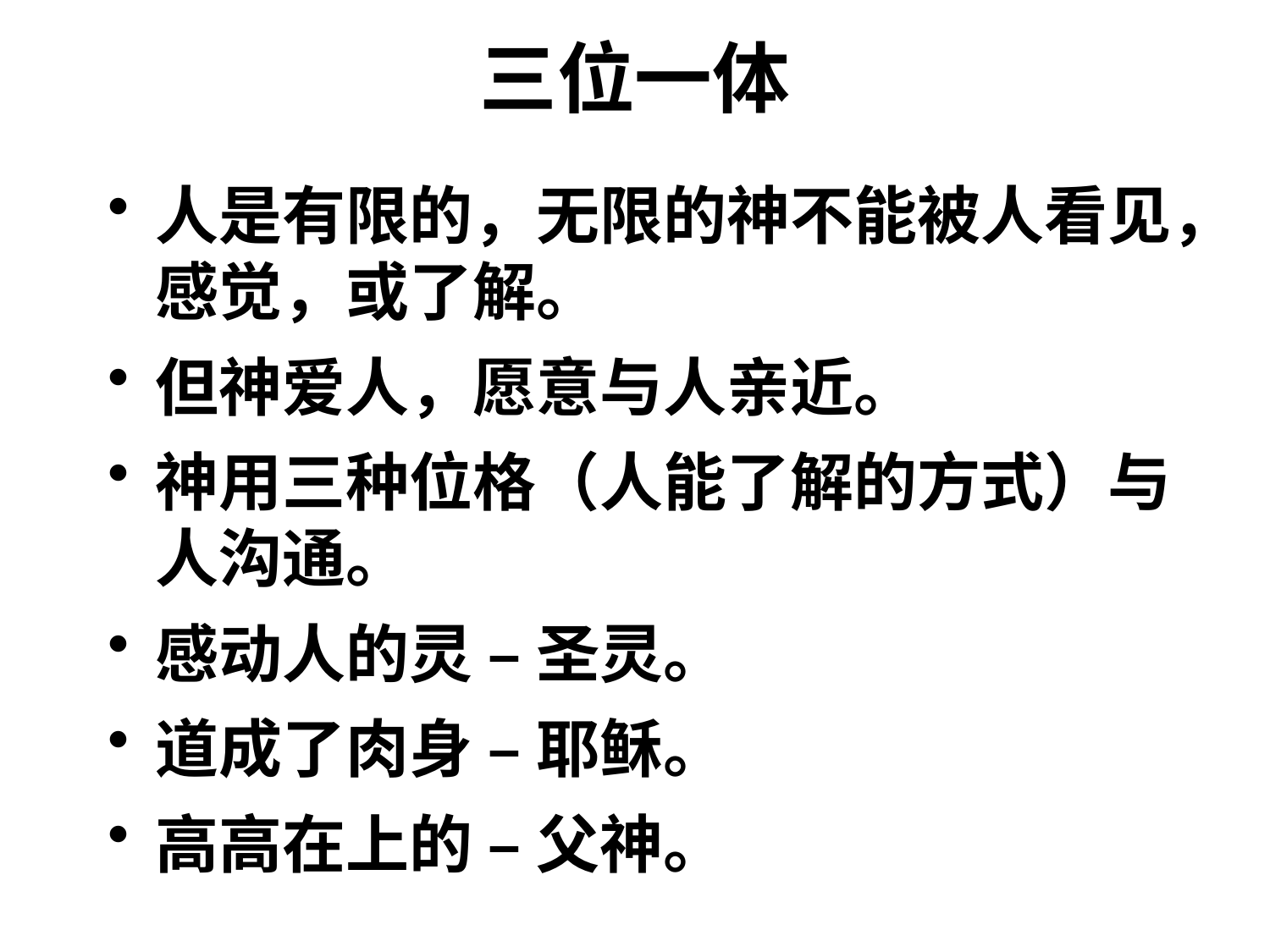

# 三位一体
人是有限的，无限的神不能被人看见，感觉，或了解。
但神爱人，愿意与人亲近。
神用三种位格（人能了解的方式）与人沟通。
感动人的灵 – 圣灵。
道成了肉身 – 耶稣。
高高在上的 – 父神。